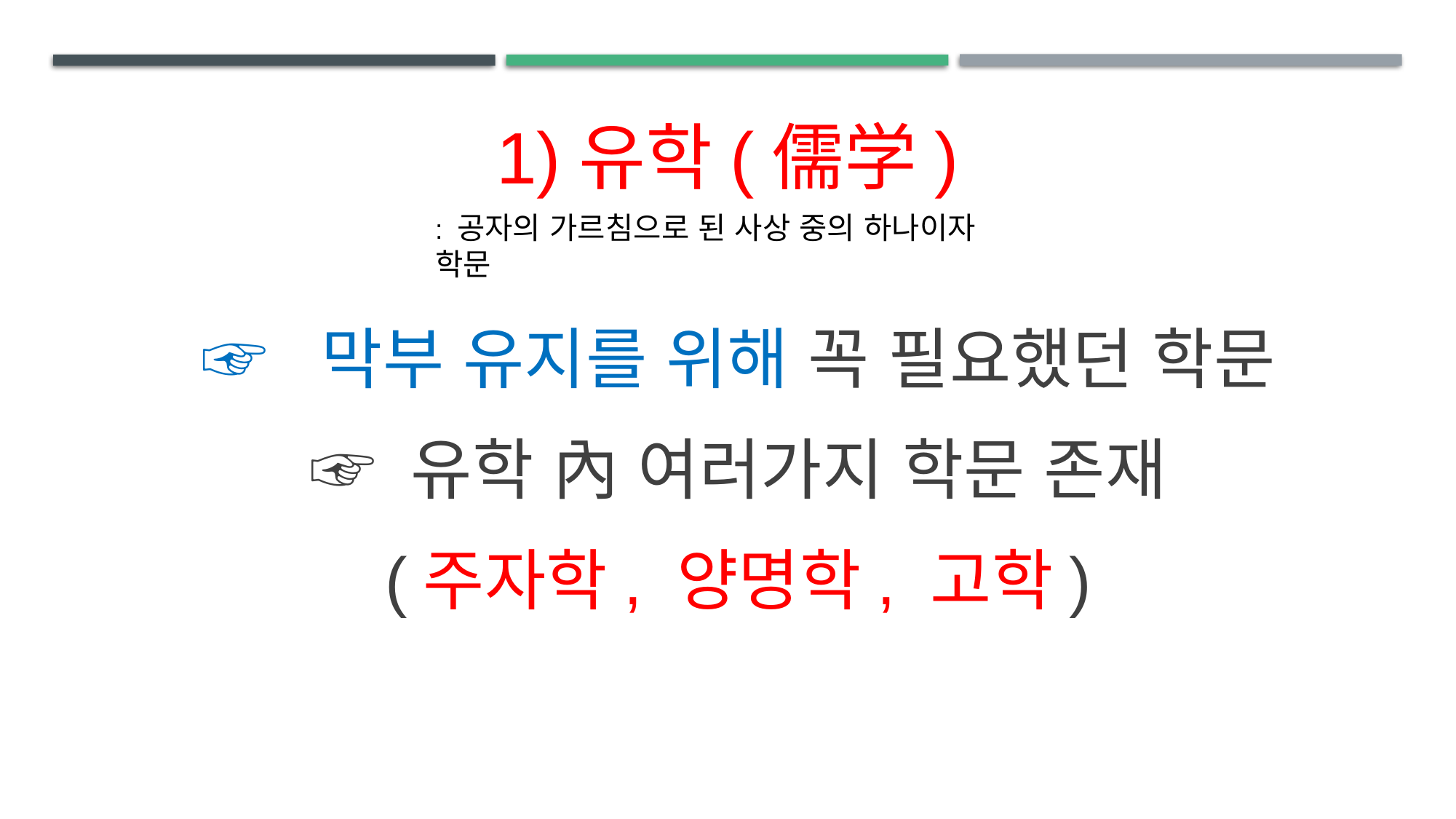

# 1)유학(儒学)

☞  막부 유지를 위해 꼭 필요했던 학문
☞ 유학 內 여러가지 학문 존재
(주자학, 양명학, 고학)

: 공자의 가르침으로 된 사상 중의 하나이자 학문